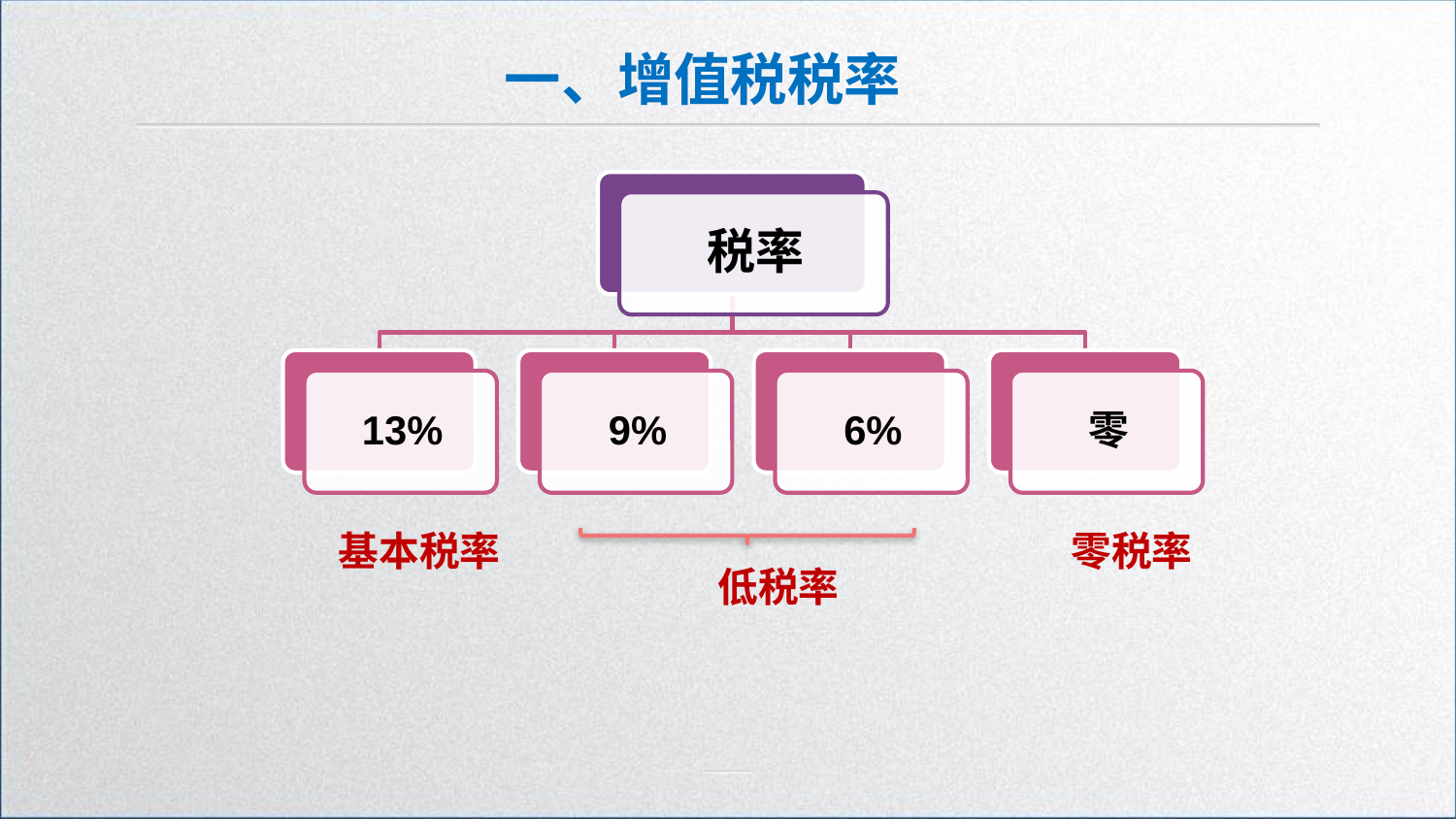

一、增值税税率
税率
13%
9%
6%
零

零税率
基本税率
低税率